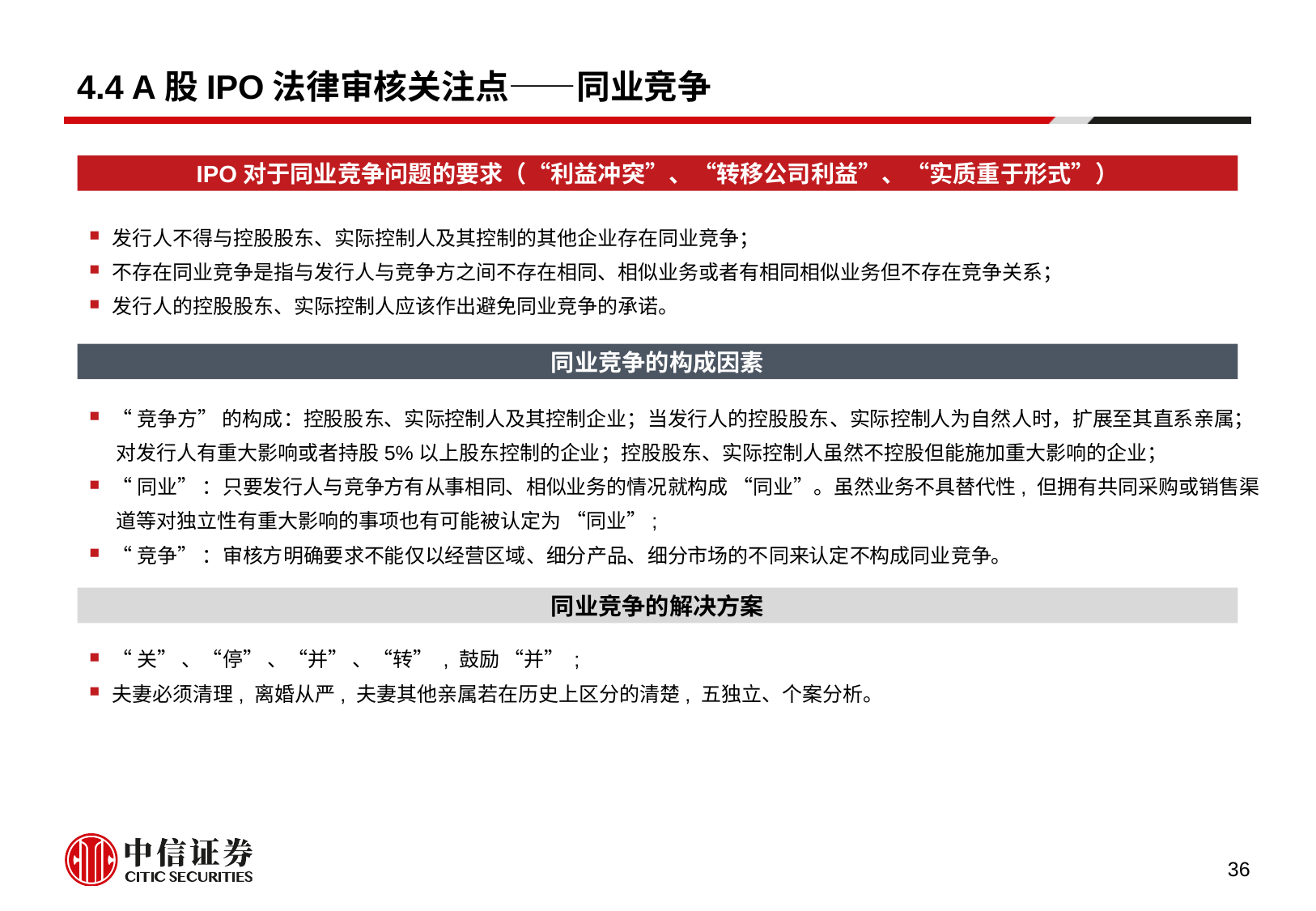

# 4.4 A股IPO法律审核关注点——同业竞争
IPO对于同业竞争问题的要求（“利益冲突”、“转移公司利益”、“实质重于形式”）
发行人不得与控股股东、实际控制人及其控制的其他企业存在同业竞争；
不存在同业竞争是指与发行人与竞争方之间不存在相同、相似业务或者有相同相似业务但不存在竞争关系；
发行人的控股股东、实际控制人应该作出避免同业竞争的承诺。
同业竞争的构成因素
“竞争方” 的构成：控股股东、实际控制人及其控制企业；当发行人的控股股东、实际控制人为自然人时，扩展至其直系亲属；
     对发行人有重大影响或者持股5%以上股东控制的企业；控股股东、实际控制人虽然不控股但能施加重大影响的企业；
“同业” ：只要发行人与竞争方有从事相同、相似业务的情况就构成 “同业”。虽然业务不具替代性, 但拥有共同采购或销售渠
     道等对独立性有重大影响的事项也有可能被认定为 “同业”;
“竞争” ：审核方明确要求不能仅以经营区域、细分产品、细分市场的不同来认定不构成同业竞争。
同业竞争的解决方案
“关” 、“停” 、“并” 、“转” , 鼓励 “并” ;
夫妻必须清理, 离婚从严, 夫妻其他亲属若在历史上区分的清楚, 五独立、个案分析。